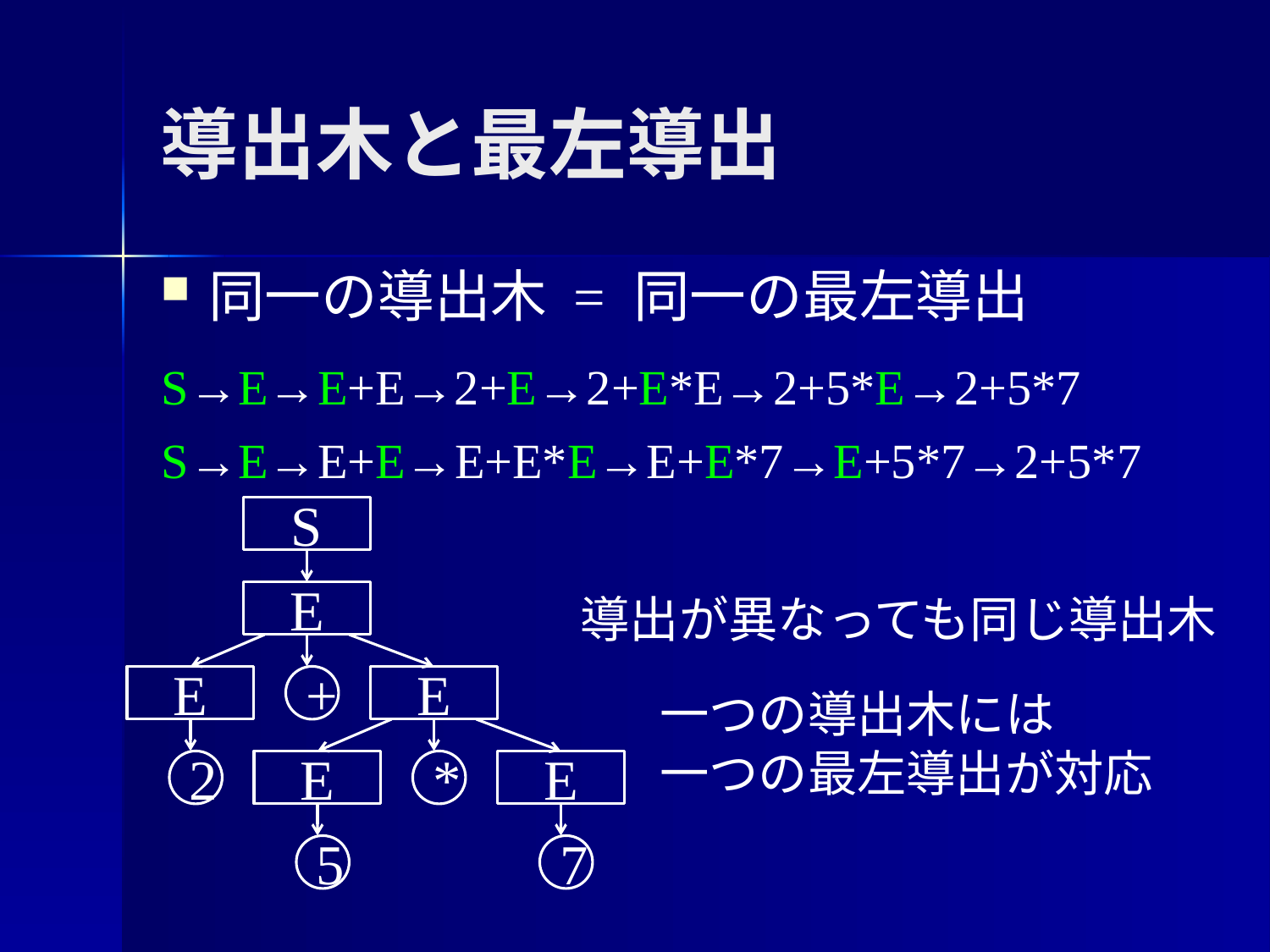

# 導出木と最左導出
同一の導出木 = 同一の最左導出
S→E→E+E→2+E→2+E*E→2+5*E→2+5*7
S→E→E+E→E+E*E→E+E*7→E+5*7→2+5*7
S
E
導出が異なっても同じ導出木
E
+
E
一つの導出木には
一つの最左導出が対応
2
E
*
E
5
7